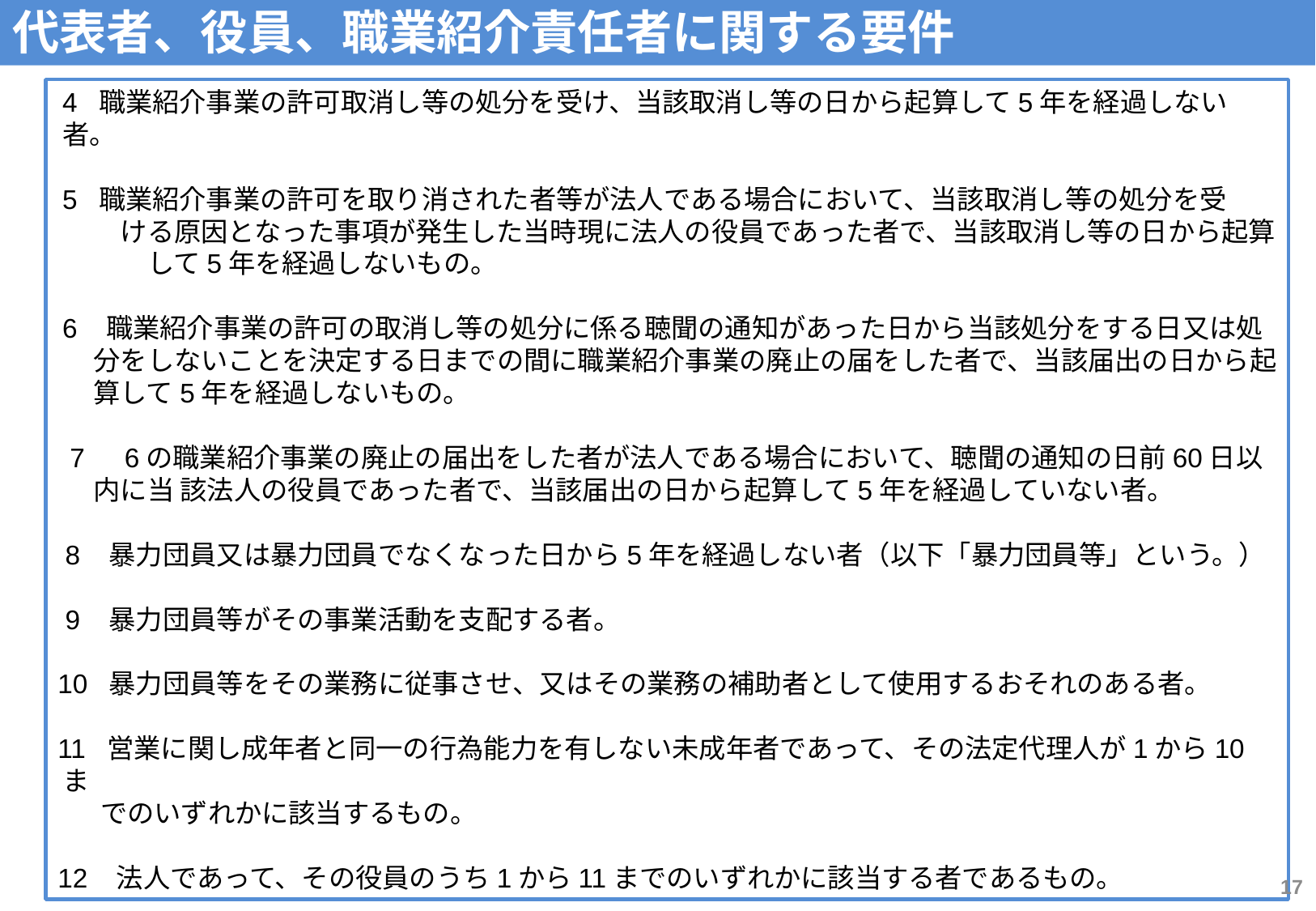

代表者、役員、職業紹介責任者に関する要件
4  職業紹介事業の許可取消し等の処分を受け、当該取消し等の日から起算して5年を経過しない者。

5  職業紹介事業の許可を取り消された者等が法人である場合において、当該取消し等の処分を受　　ける原因となった事項が発生した当時現に法人の役員であった者で、当該取消し等の日から起算　　して5年を経過しないもの。

6   職業紹介事業の許可の取消し等の処分に係る聴聞の通知があった日から当該処分をする日又は処分をしないことを決定する日までの間に職業紹介事業の廃止の届をした者で、当該届出の日から起算して5年を経過しないもの。

 7　6の職業紹介事業の廃止の届出をした者が法人である場合において、聴聞の通知の日前60日以   内に当 該法人の役員であった者で、当該届出の日から起算して5年を経過していない者。

 8   暴力団員又は暴力団員でなくなった日から5年を経過しない者（以下「暴力団員等」という。）

 9   暴力団員等がその事業活動を支配する者。

10  暴力団員等をその業務に従事させ、又はその業務の補助者として使用するおそれのある者。

11  営業に関し成年者と同一の行為能力を有しない未成年者であって、その法定代理人が1から10ま
      でのいずれかに該当するもの。

12   法人であって、その役員のうち1から11までのいずれかに該当する者であるもの。
17